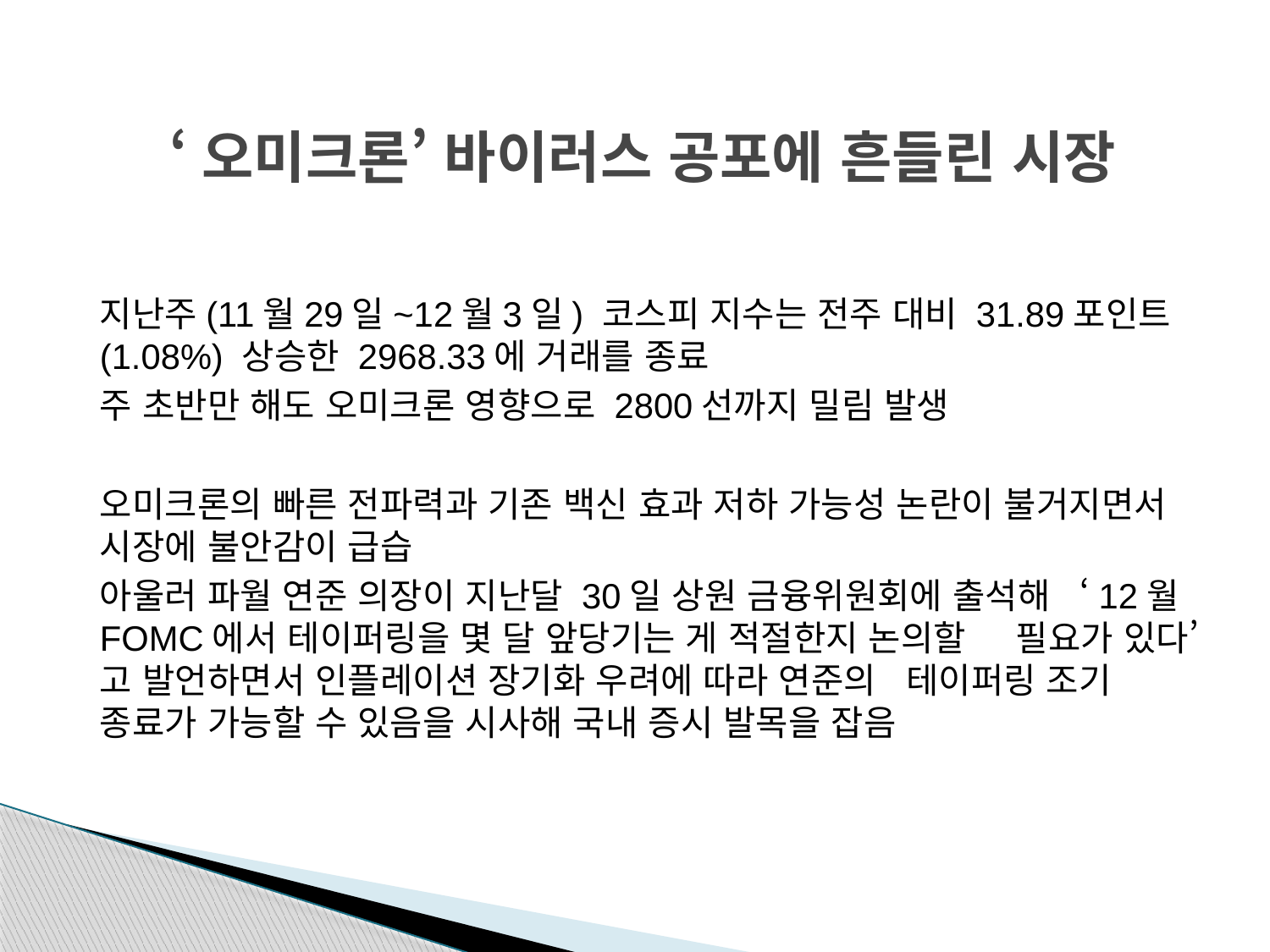

# ‘오미크론’ 바이러스 공포에 흔들린 시장

지난주(11월29일~12월3일) 코스피 지수는 전주 대비 31.89포인트(1.08%) 상승한 2968.33에 거래를 종료
주 초반만 해도 오미크론 영향으로 2800선까지 밀림 발생

오미크론의 빠른 전파력과 기존 백신 효과 저하 가능성 논란이 불거지면서 시장에 불안감이 급습
아울러 파월 연준 의장이 지난달 30일 상원 금융위원회에 출석해   ‘12월 FOMC에서 테이퍼링을 몇 달 앞당기는 게 적절한지 논의할     필요가 있다’고 발언하면서 인플레이션 장기화 우려에 따라 연준의   테이퍼링 조기 종료가 가능할 수 있음을 시사해 국내 증시 발목을 잡음